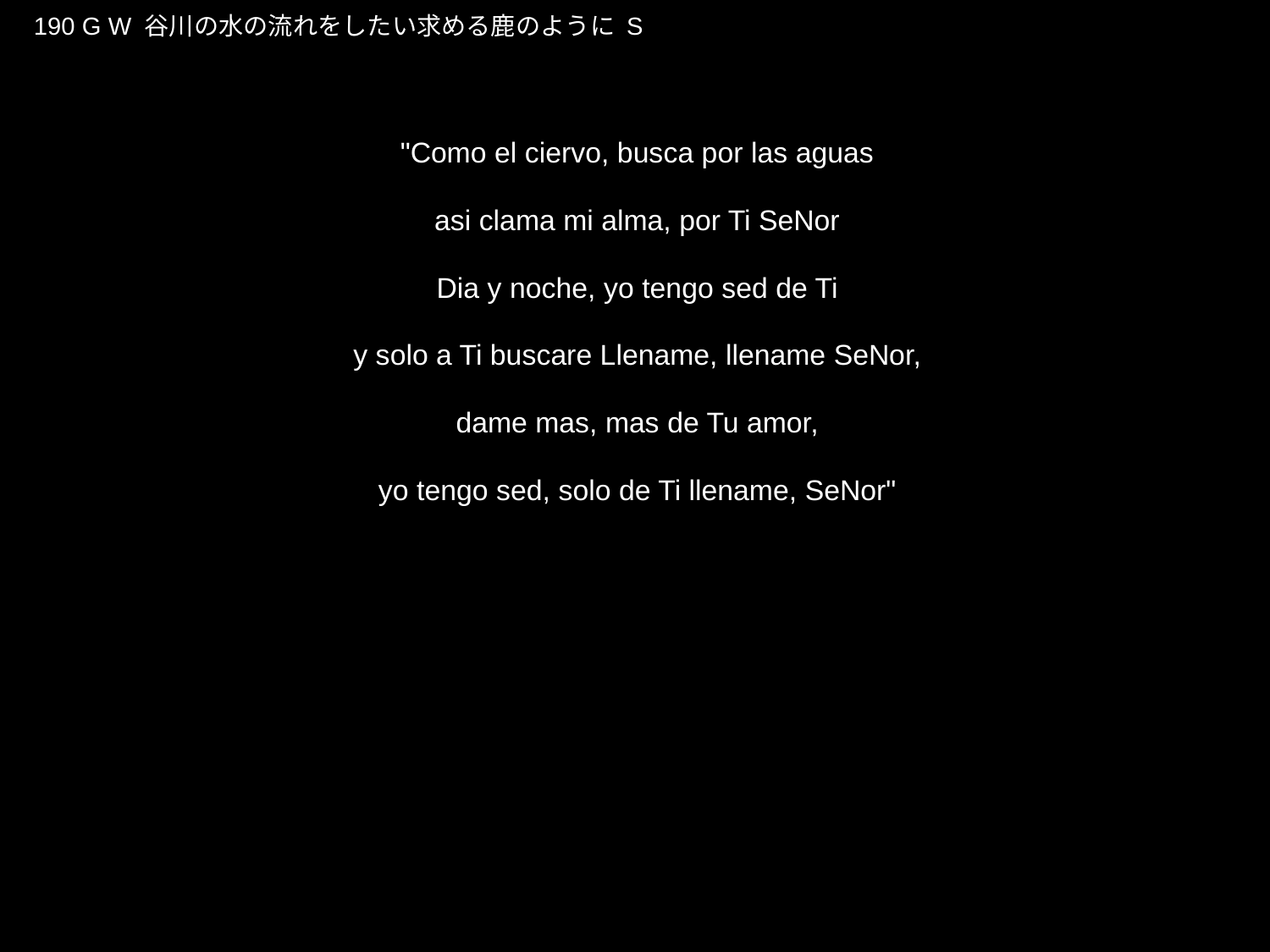

たにがわのながれをしたうしかのように
★W
190 G W 谷川の水の流れをしたい求める鹿のように S
★４
"Como el ciervo, busca por las aguas
asi clama mi alma, por Ti SeNor
Dia y noche, yo tengo sed de Ti
y solo a Ti buscare Llename, llename SeNor,
dame mas, mas de Tu amor,
yo tengo sed, solo de Ti llename, SeNor"